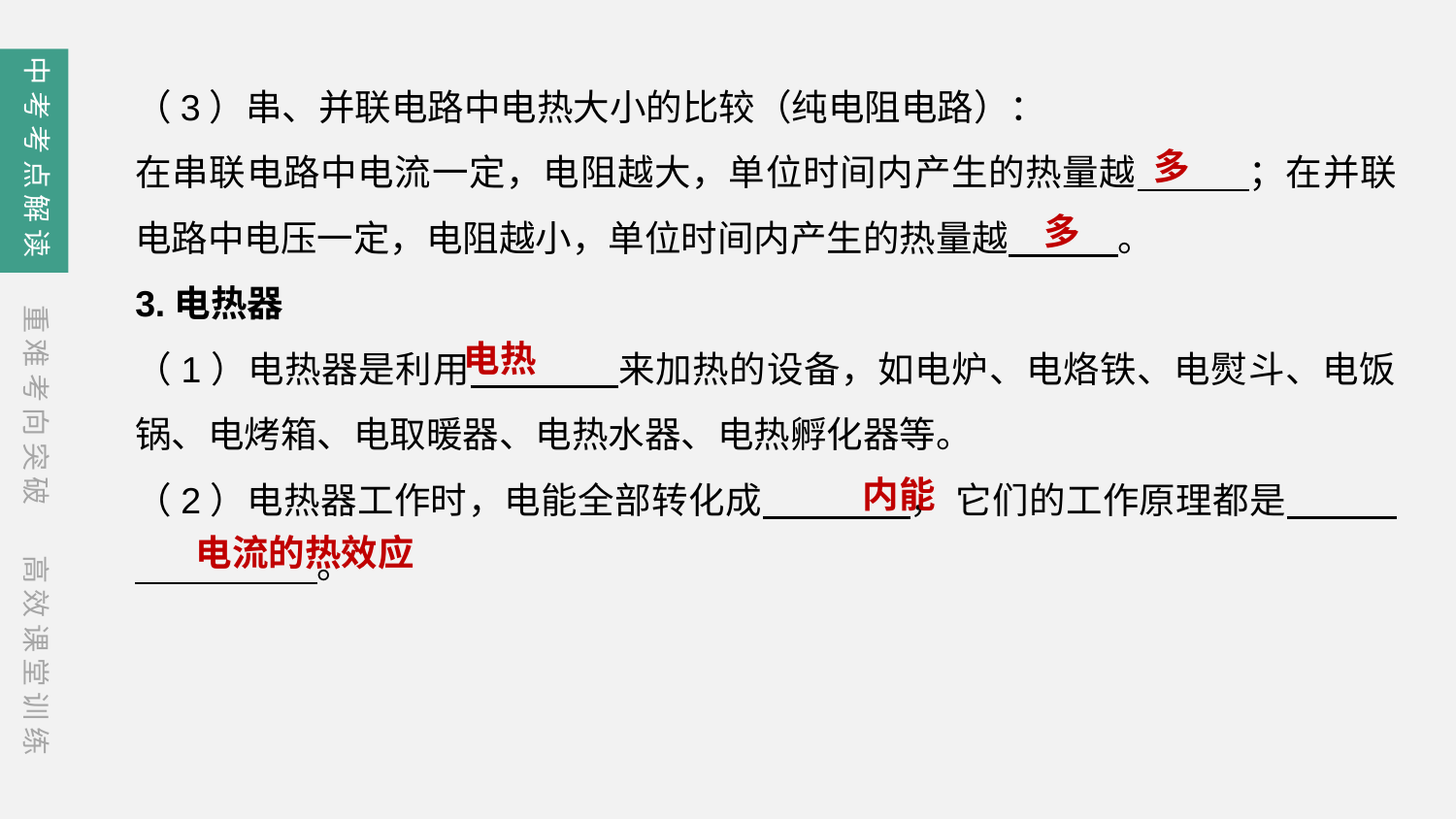

中考考点解读

（3）串、并联电路中电热大小的比较（纯电阻电路）：
在串联电路中电流一定，电阻越大，单位时间内产生的热量越　　　；在并联电路中电压一定，电阻越小，单位时间内产生的热量越　　　。
3.电热器
（1）电热器是利用　　　　来加热的设备，如电炉、电烙铁、电熨斗、电饭锅、电烤箱、电取暖器、电热水器、电热孵化器等。
（2）电热器工作时，电能全部转化成　　　　， 它们的工作原理都是　　　　　　　　。
多
多
重难考向突破
电热
内能
电流的热效应
高效课堂训练